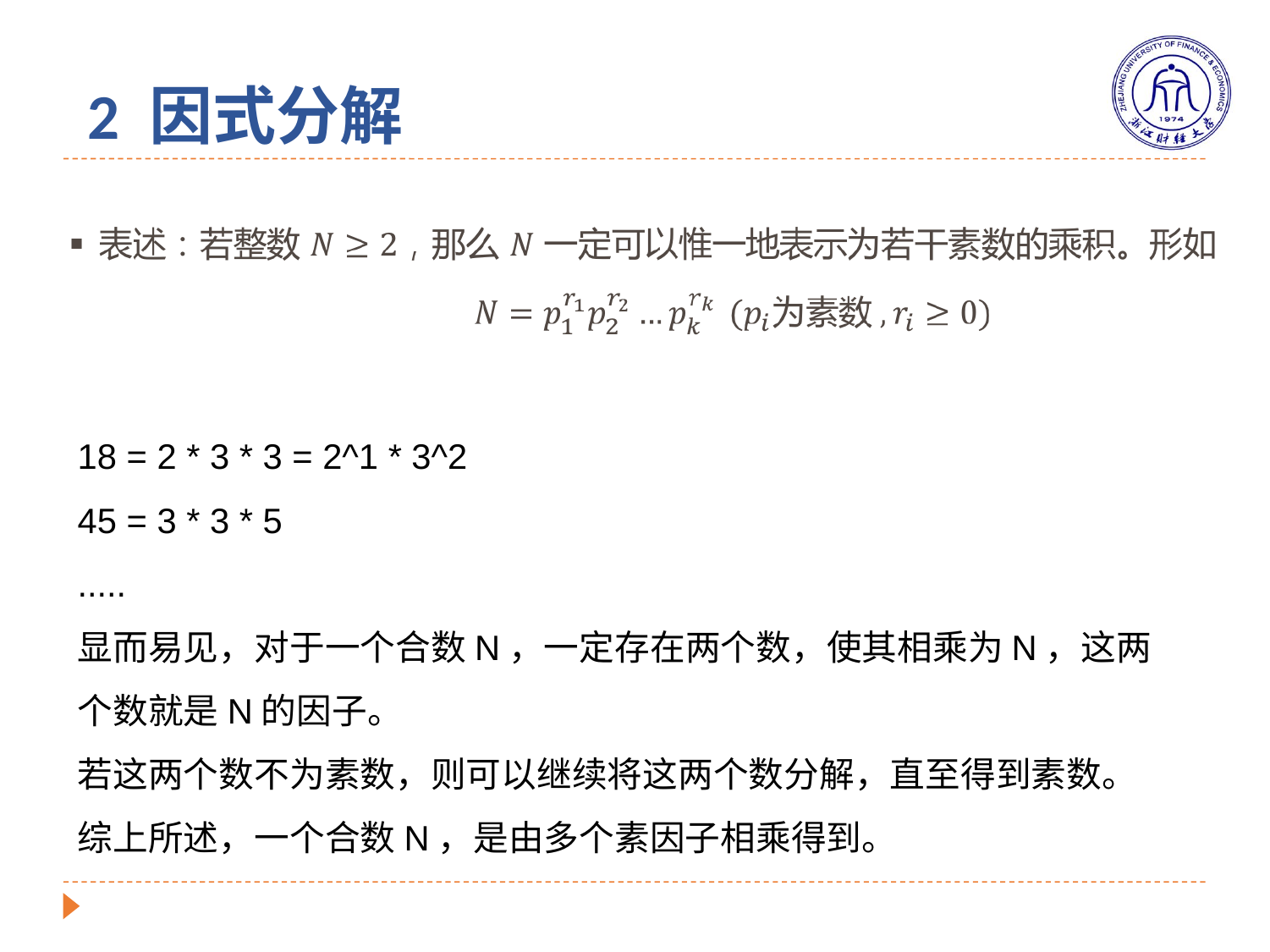

# 2 因式分解

18 = 2 * 3 * 3 = 2^1 * 3^2
45 = 3 * 3 * 5
.....
显而易见，对于一个合数N，一定存在两个数，使其相乘为N，这两个数就是N的因子。
若这两个数不为素数，则可以继续将这两个数分解，直至得到素数。
综上所述，一个合数N，是由多个素因子相乘得到。

29